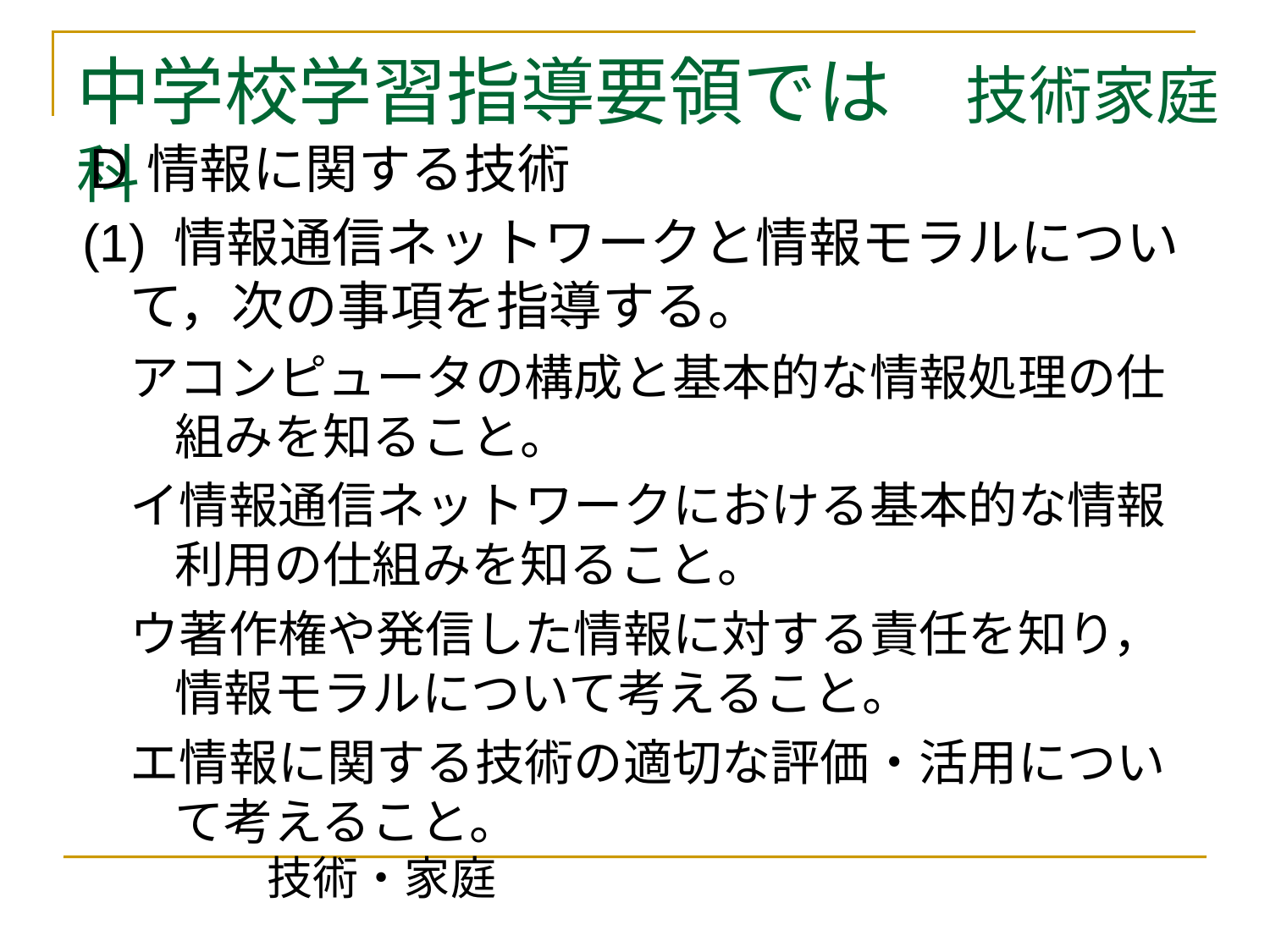

# 中学校学習指導要領では　技術家庭科
Ｄ 情報に関する技術
(1) 情報通信ネットワークと情報モラルについて，次の事項を指導する。
アコンピュータの構成と基本的な情報処理の仕組みを知ること。
イ情報通信ネットワークにおける基本的な情報利用の仕組みを知ること。
ウ著作権や発信した情報に対する責任を知り，情報モラルについて考えること。
エ情報に関する技術の適切な評価・活用について考えること。　　　　　　　　　　　　　　　　技術・家庭